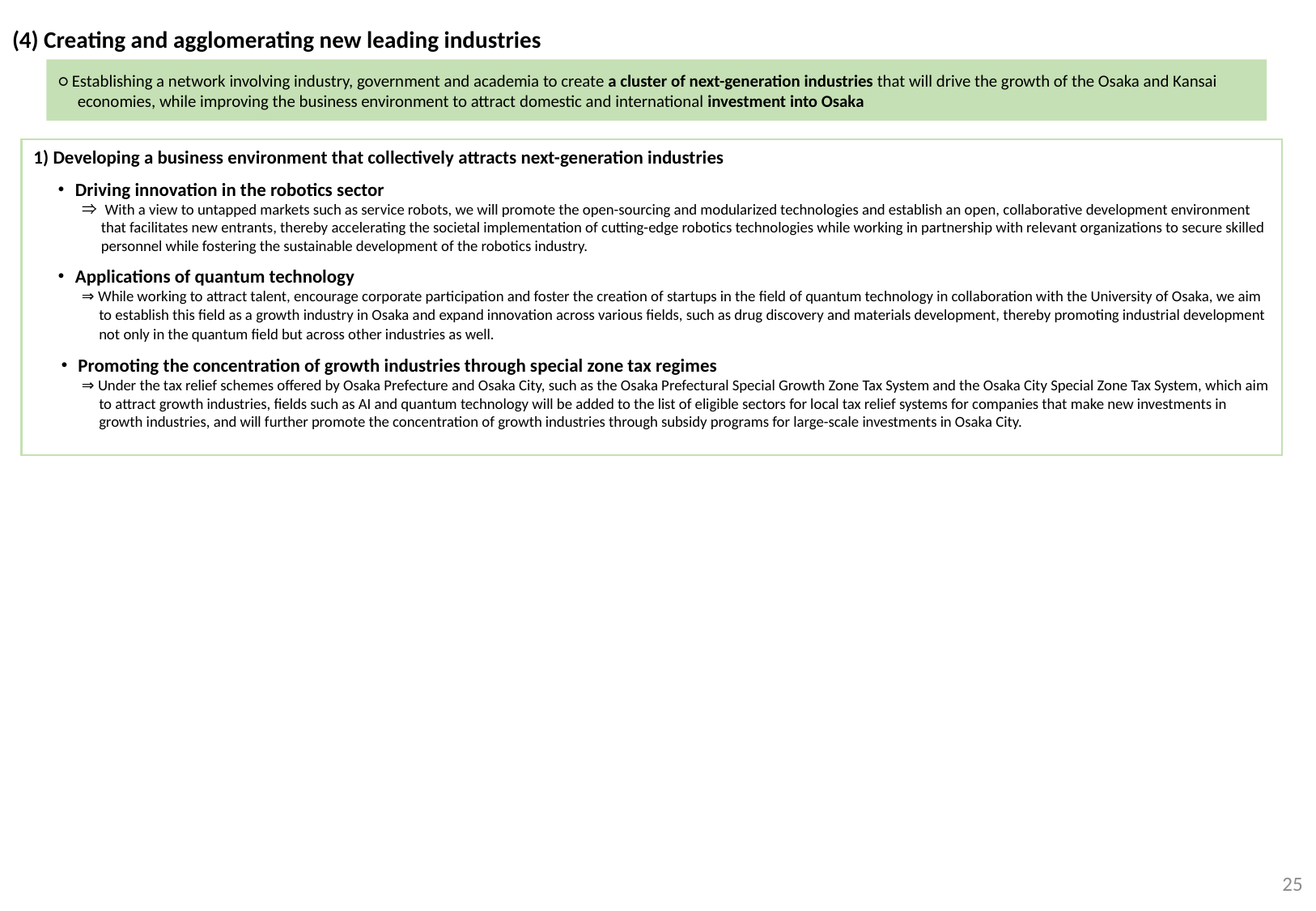

(4) Creating and agglomerating new leading industries
○ Establishing a network involving industry, government and academia to create a cluster of next-generation industries that will drive the growth of the Osaka and Kansai economies, while improving the business environment to attract domestic and international investment into Osaka
1) Developing a business environment that collectively attracts next-generation industries
　・Driving innovation in the robotics sector
　　　 ⇒ With a view to untapped markets such as service robots, we will promote the open-sourcing and modularized technologies and establish an open, collaborative development environment that facilitates new entrants, thereby accelerating the societal implementation of cutting-edge robotics technologies while working in partnership with relevant organizations to secure skilled personnel while fostering the sustainable development of the robotics industry.
　・Applications of quantum technology
              ⇒ While working to attract talent, encourage corporate participation and foster the creation of startups in the field of quantum technology in collaboration with the University of Osaka, we aim to establish this field as a growth industry in Osaka and expand innovation across various fields, such as drug discovery and materials development, thereby promoting industrial development not only in the quantum field but across other industries as well.
    ・Promoting the concentration of growth industries through special zone tax regimes
              ⇒ Under the tax relief schemes offered by Osaka Prefecture and Osaka City, such as the Osaka Prefectural Special Growth Zone Tax System and the Osaka City Special Zone Tax System, which aim to attract growth industries, fields such as AI and quantum technology will be added to the list of eligible sectors for local tax relief systems for companies that make new investments in growth industries, and will further promote the concentration of growth industries through subsidy programs for large-scale investments in Osaka City.

25